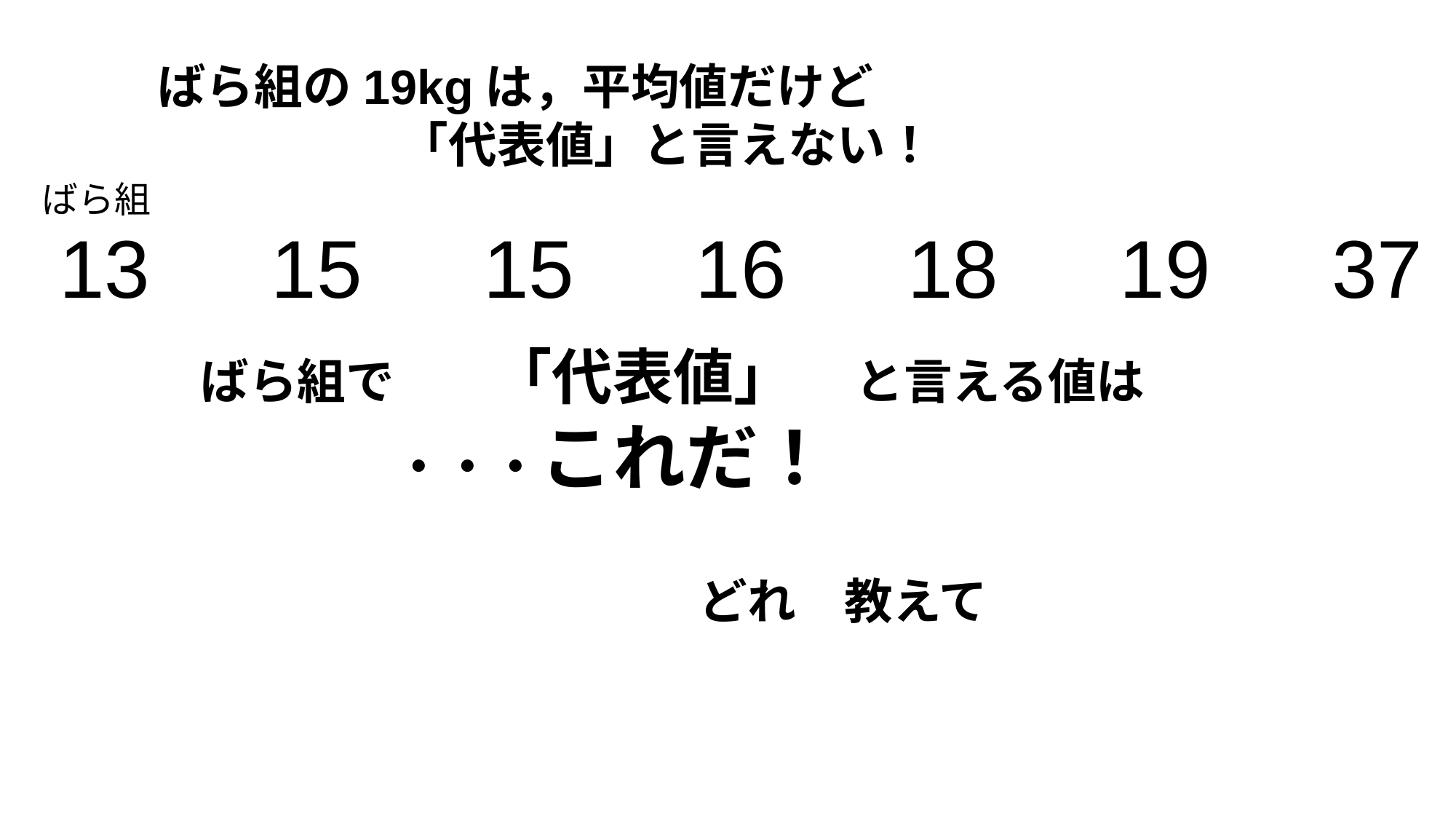

ばら組の19kgは，平均値だけど
　　　　　「代表値」と言えない！
ばら組
13　15　15　16　18　19　37
ばら組で　　「代表値」　と言える値は
　　　　・・・これだ！
どれ　教えて